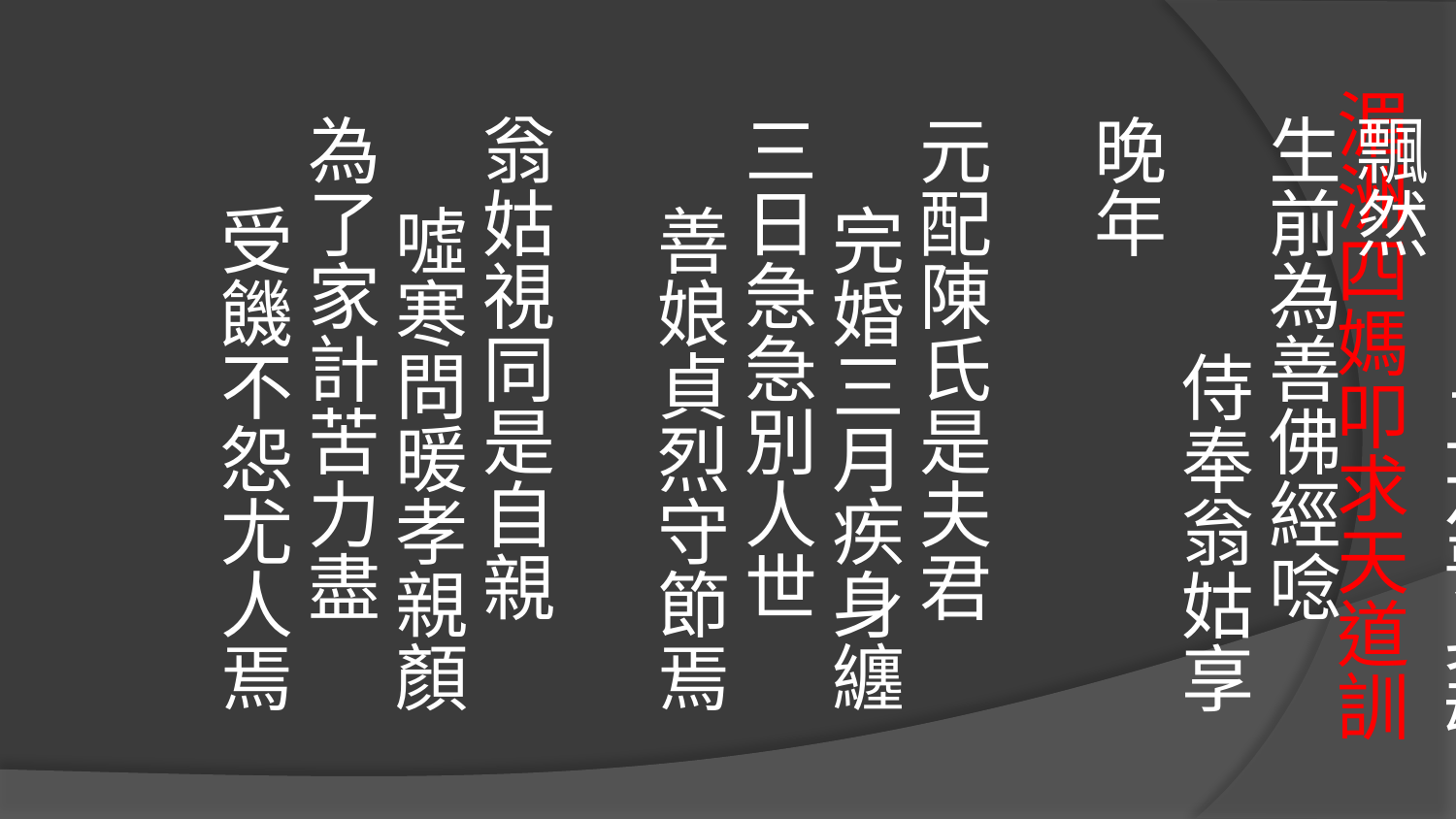

善娘乃是一女子　　　            五六喪身魂飄然
生前為善佛經唸　　　          侍奉翁姑享晚年
元配陳氏是夫君　　　 完婚三月疾身纏
三日急急別人世　　　 善娘貞烈守節焉
翁姑視同是自親　　　 噓寒問暖孝親顏
為了家計苦力盡　　　 受饑不怨尤人焉
# 湄洲四媽叩求天道訓